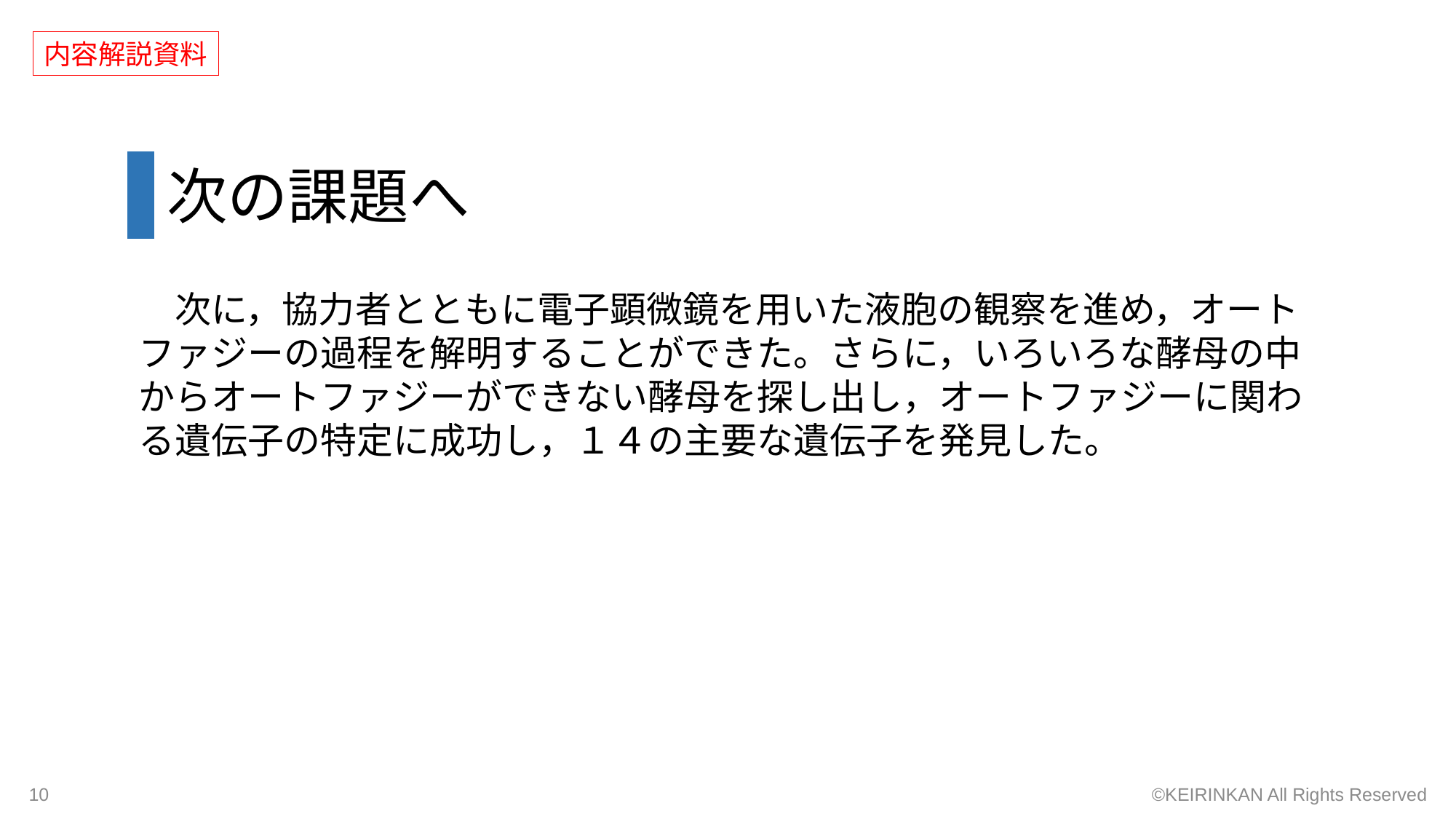

内容解説資料

 次の課題へ
　次に，協力者とともに電子顕微鏡を用いた液胞の観察を進め，オートファジーの過程を解明することができた。さらに，いろいろな酵母の中からオートファジーができない酵母を探し出し，オートファジーに関わる遺伝子の特定に成功し，１４の主要な遺伝子を発見した。
10
©KEIRINKAN All Rights Reserved